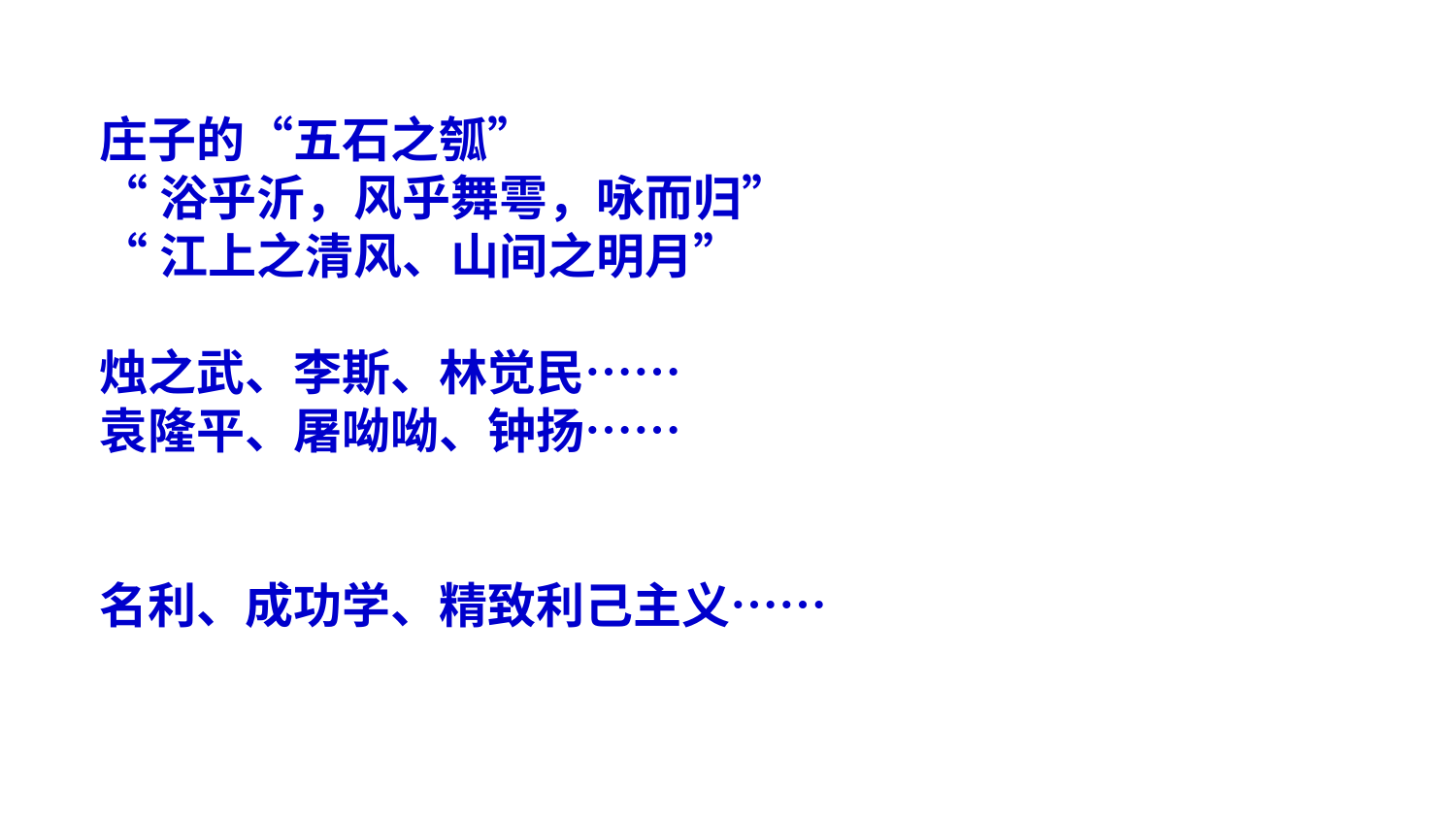

庄子的“五石之瓠”
“浴乎沂，风乎舞雩，咏而归”
“江上之清风、山间之明月”

烛之武、李斯、林觉民……
袁隆平、屠呦呦、钟扬……

名利、成功学、精致利己主义……